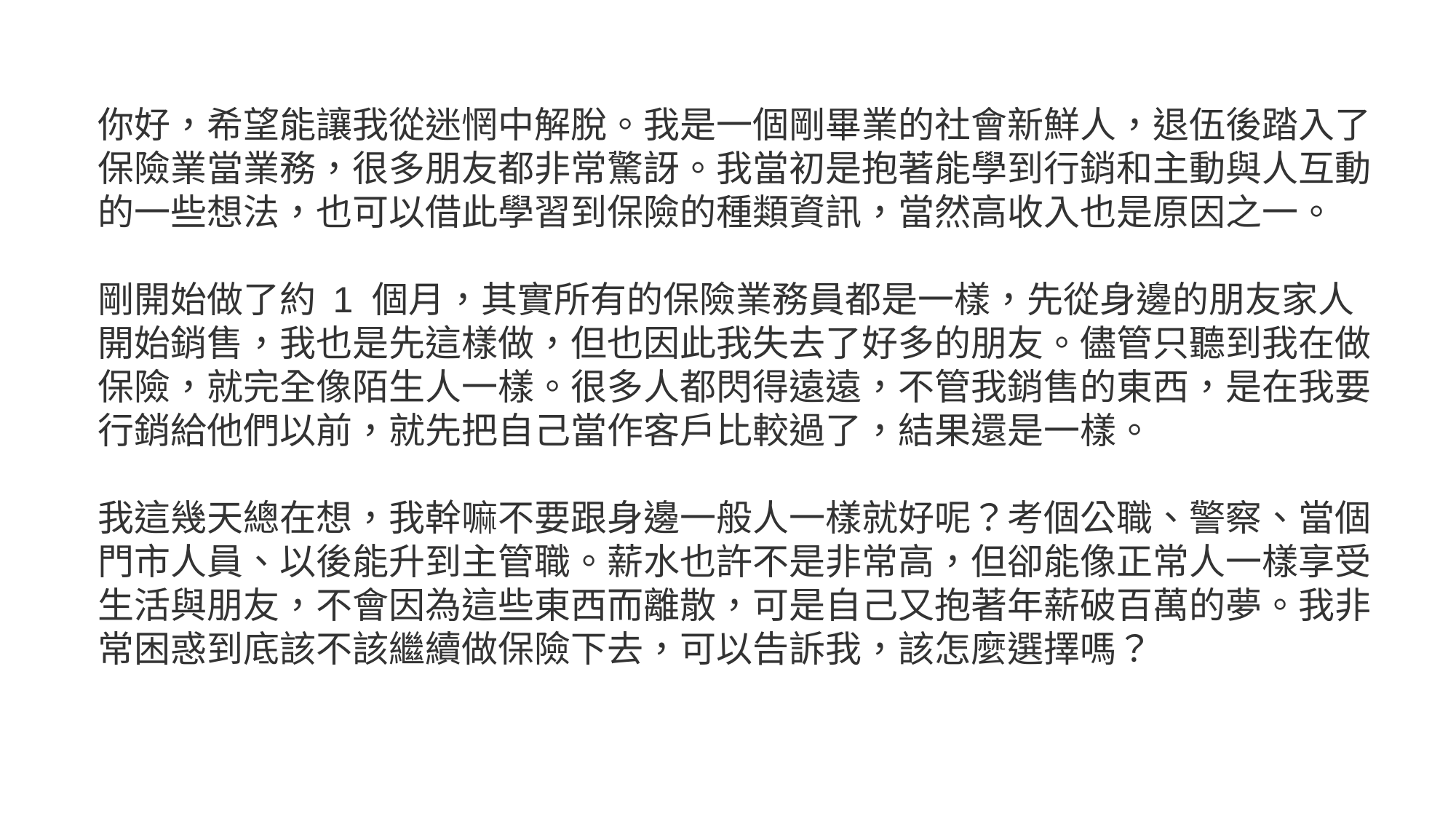

你好，希望能讓我從迷惘中解脫。我是一個剛畢業的社會新鮮人，退伍後踏入了保險業當業務，很多朋友都非常驚訝。我當初是抱著能學到行銷和主動與人互動的一些想法，也可以借此學習到保險的種類資訊，當然高收入也是原因之一。

剛開始做了約 1 個月，其實所有的保險業務員都是一樣，先從身邊的朋友家人開始銷售，我也是先這樣做，但也因此我失去了好多的朋友。儘管只聽到我在做保險，就完全像陌生人一樣。很多人都閃得遠遠，不管我銷售的東西，是在我要行銷給他們以前，就先把自己當作客戶比較過了，結果還是一樣。

我這幾天總在想，我幹嘛不要跟身邊一般人一樣就好呢？考個公職、警察、當個門市人員、以後能升到主管職。薪水也許不是非常高，但卻能像正常人一樣享受生活與朋友，不會因為這些東西而離散，可是自己又抱著年薪破百萬的夢。我非常困惑到底該不該繼續做保險下去，可以告訴我，該怎麼選擇嗎？